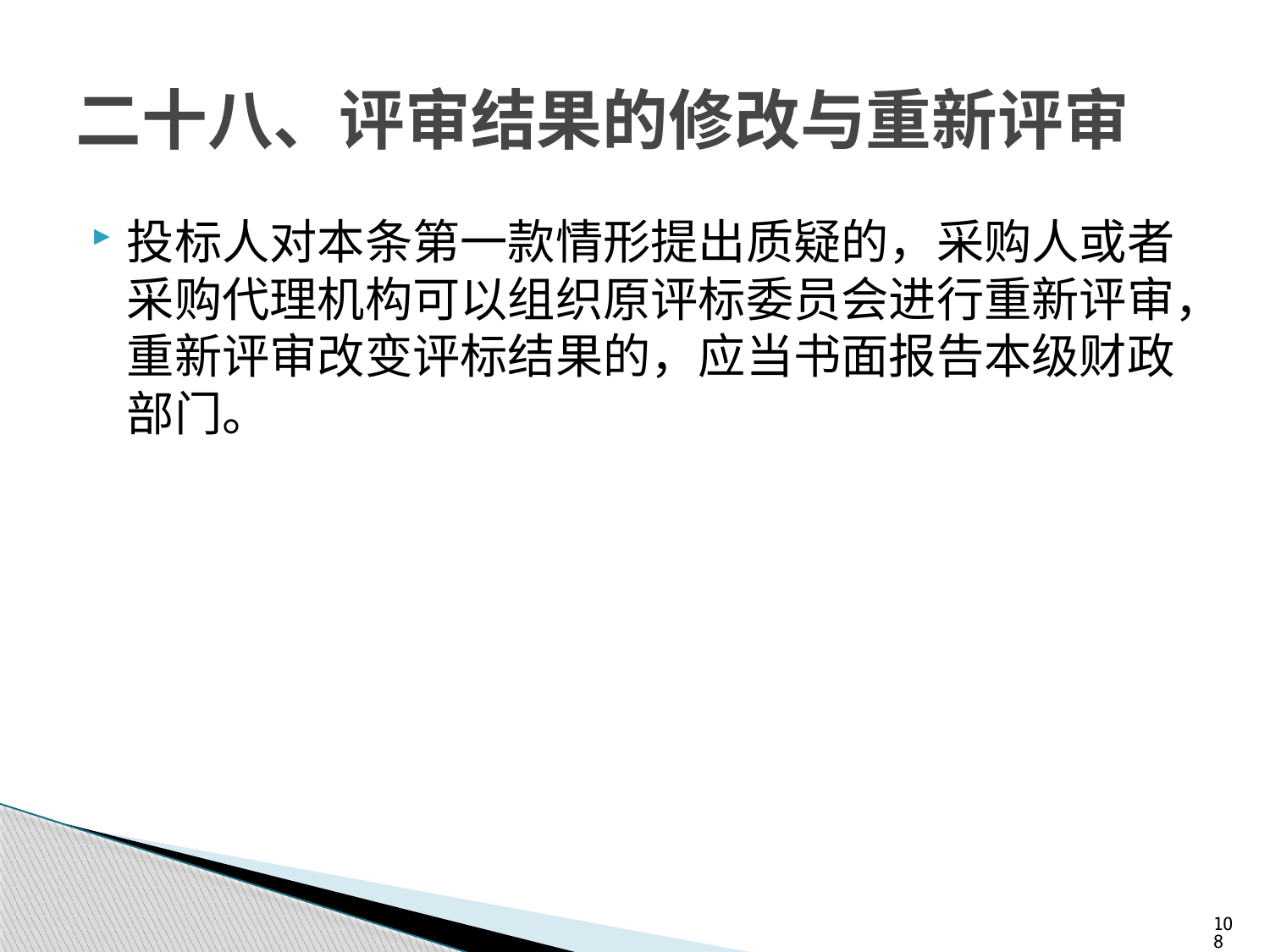

# 二十八、评审结果的修改与重新评审
投标人对本条第一款情形提出质疑的，采购人或者采购代理机构可以组织原评标委员会进行重新评审，重新评审改变评标结果的，应当书面报告本级财政部门。
108